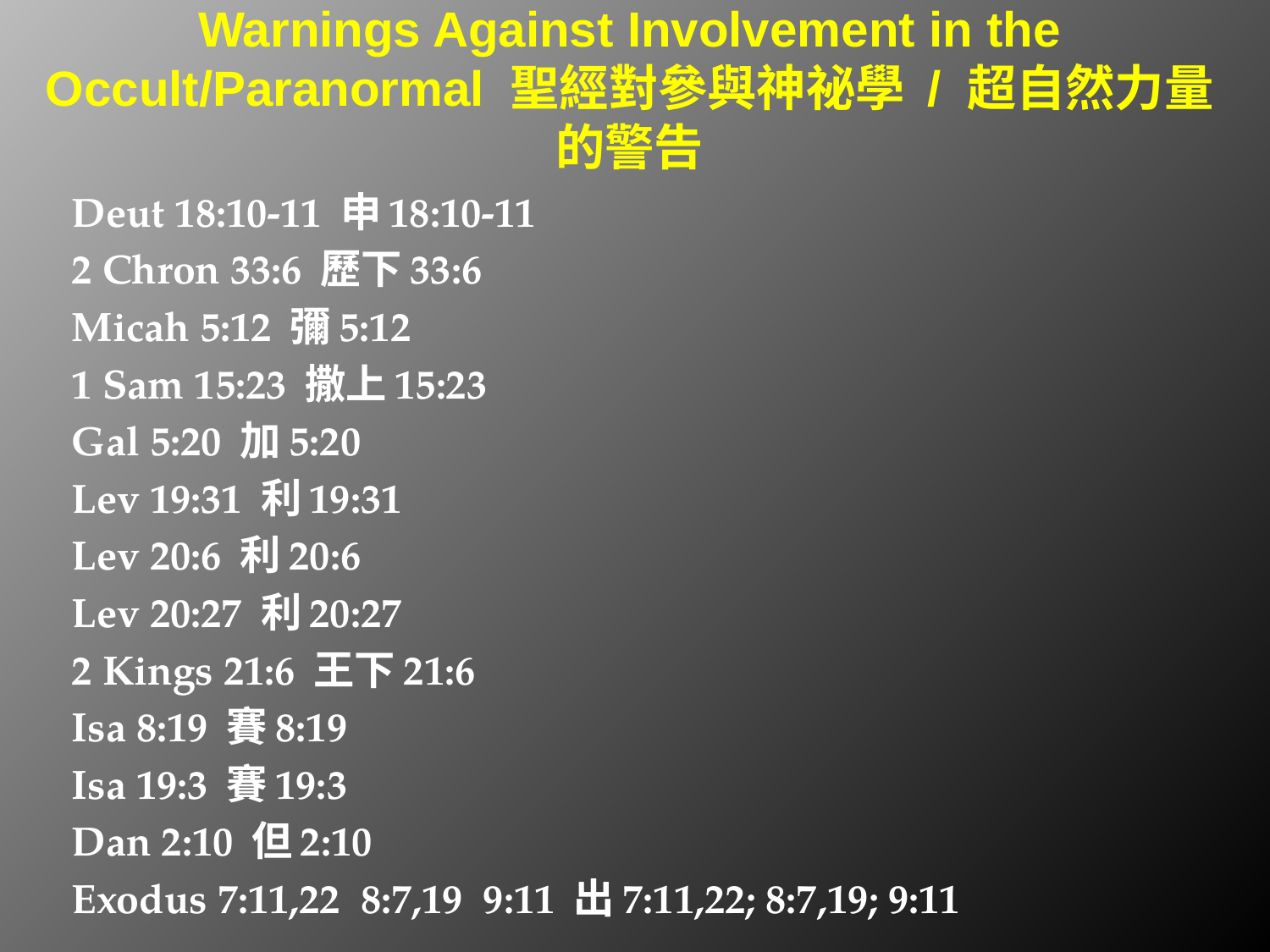

# Warnings Against Involvement in the Occult/Paranormal 聖經對參與神祕學 / 超自然力量的警告
Deut 18:10-11 申18:10-11
2 Chron 33:6 歷下33:6
Micah 5:12 彌5:12
1 Sam 15:23 撒上15:23
Gal 5:20 加5:20
Lev 19:31 利19:31
Lev 20:6 利20:6
Lev 20:27 利20:27
2 Kings 21:6 王下21:6
Isa 8:19 賽8:19
Isa 19:3 賽19:3
Dan 2:10 但2:10
Exodus 7:11,22  8:7,19  9:11 出7:11,22; 8:7,19; 9:11